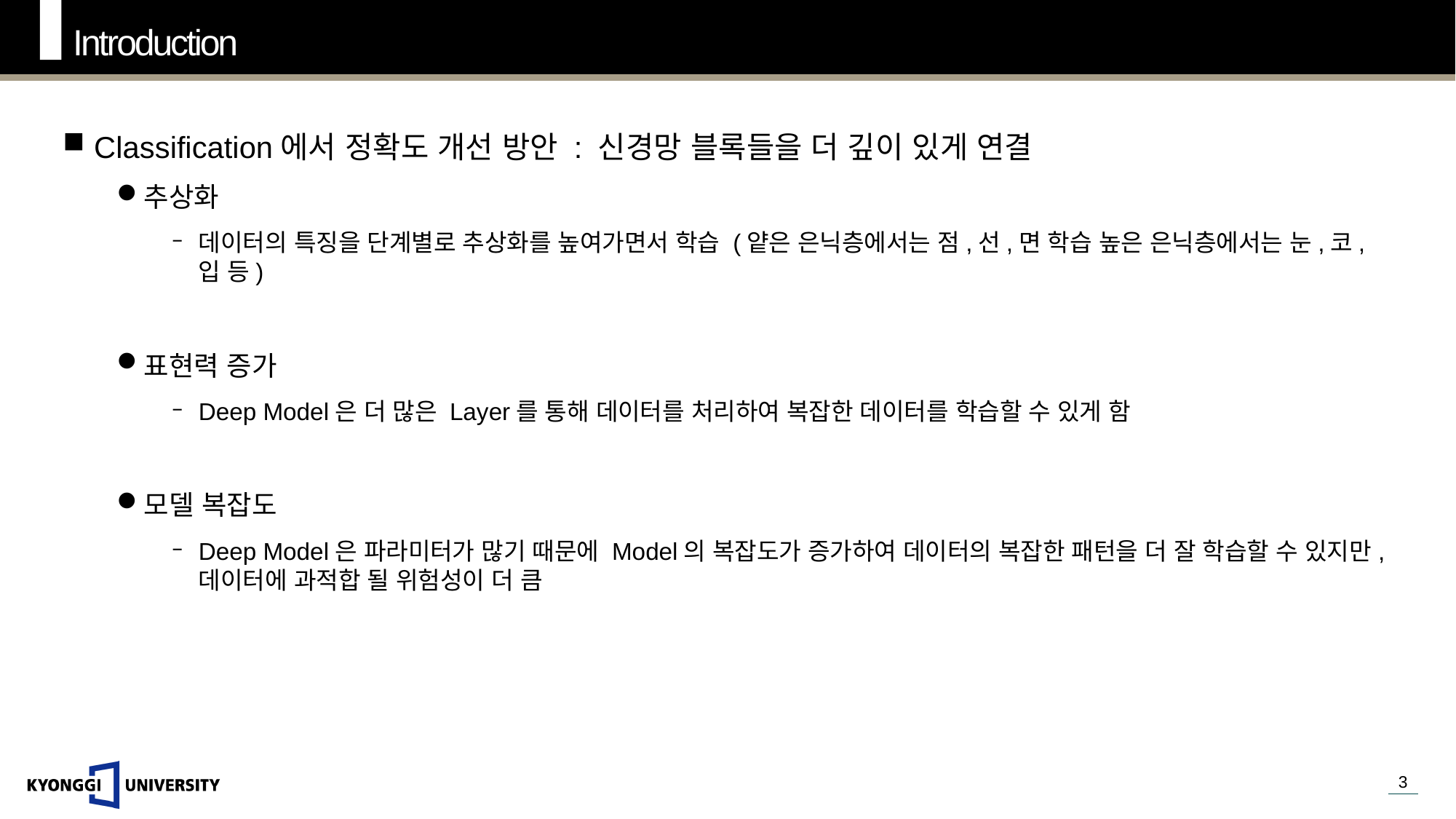

Introduction
Classification에서 정확도 개선 방안 : 신경망 블록들을 더 깊이 있게 연결
추상화
데이터의 특징을 단계별로 추상화를 높여가면서 학습 (얕은 은닉층에서는 점,선,면 학습 높은 은닉층에서는 눈,코,입 등)

표현력 증가
Deep Model은 더 많은 Layer를 통해 데이터를 처리하여 복잡한 데이터를 학습할 수 있게 함

모델 복잡도
Deep Model은 파라미터가 많기 때문에 Model의 복잡도가 증가하여 데이터의 복잡한 패턴을 더 잘 학습할 수 있지만, 데이터에 과적합 될 위험성이 더 큼